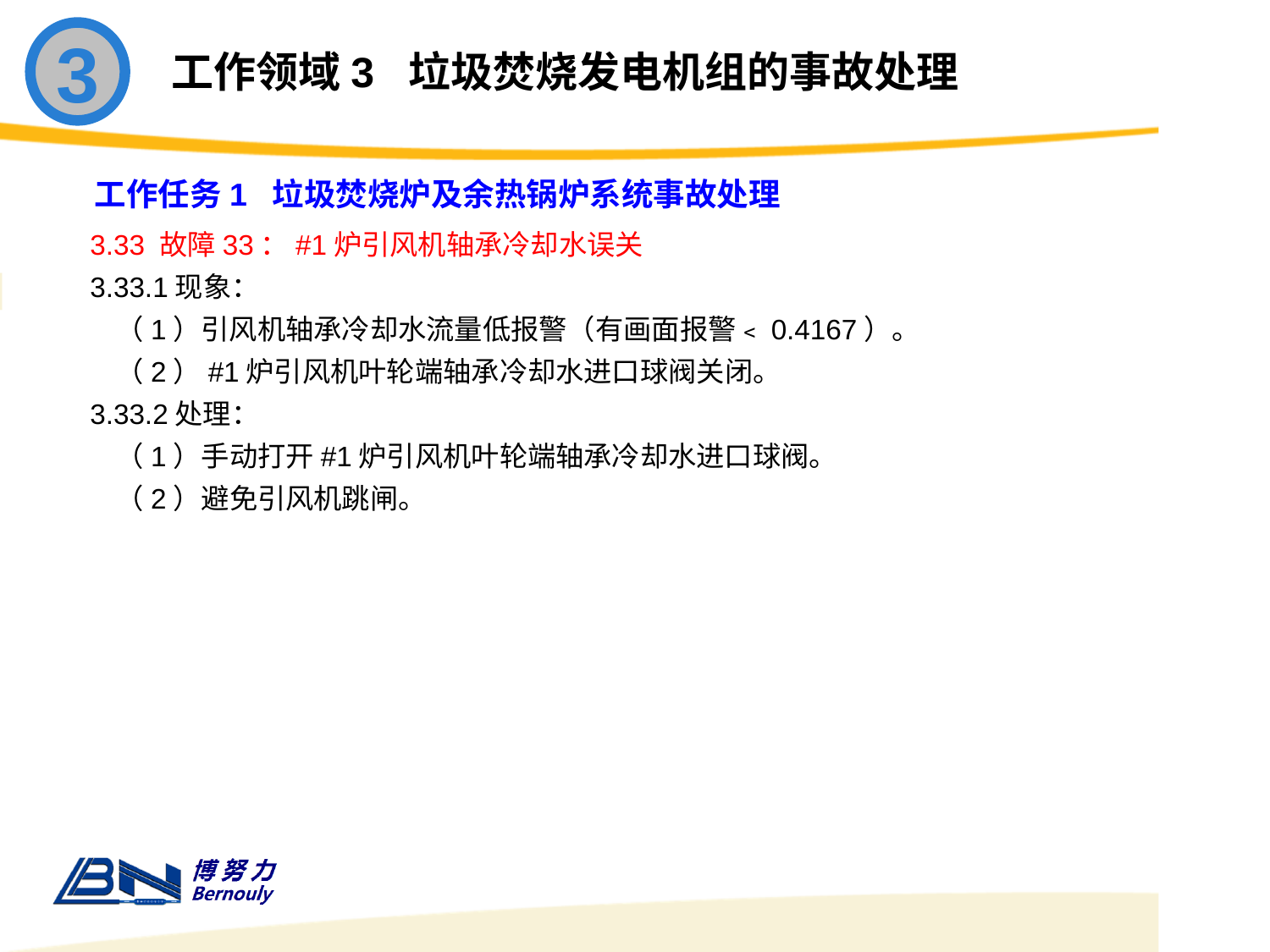

3
工作领域3  垃圾焚烧发电机组的事故处理
工作任务1  垃圾焚烧炉及余热锅炉系统事故处理
3.33 故障33：#1炉引风机轴承冷却水误关
3.33.1现象：
   （1）引风机轴承冷却水流量低报警（有画面报警﹤0.4167）。
   （2）#1炉引风机叶轮端轴承冷却水进口球阀关闭。
3.33.2处理：
   （1）手动打开#1炉引风机叶轮端轴承冷却水进口球阀。
   （2）避免引风机跳闸。